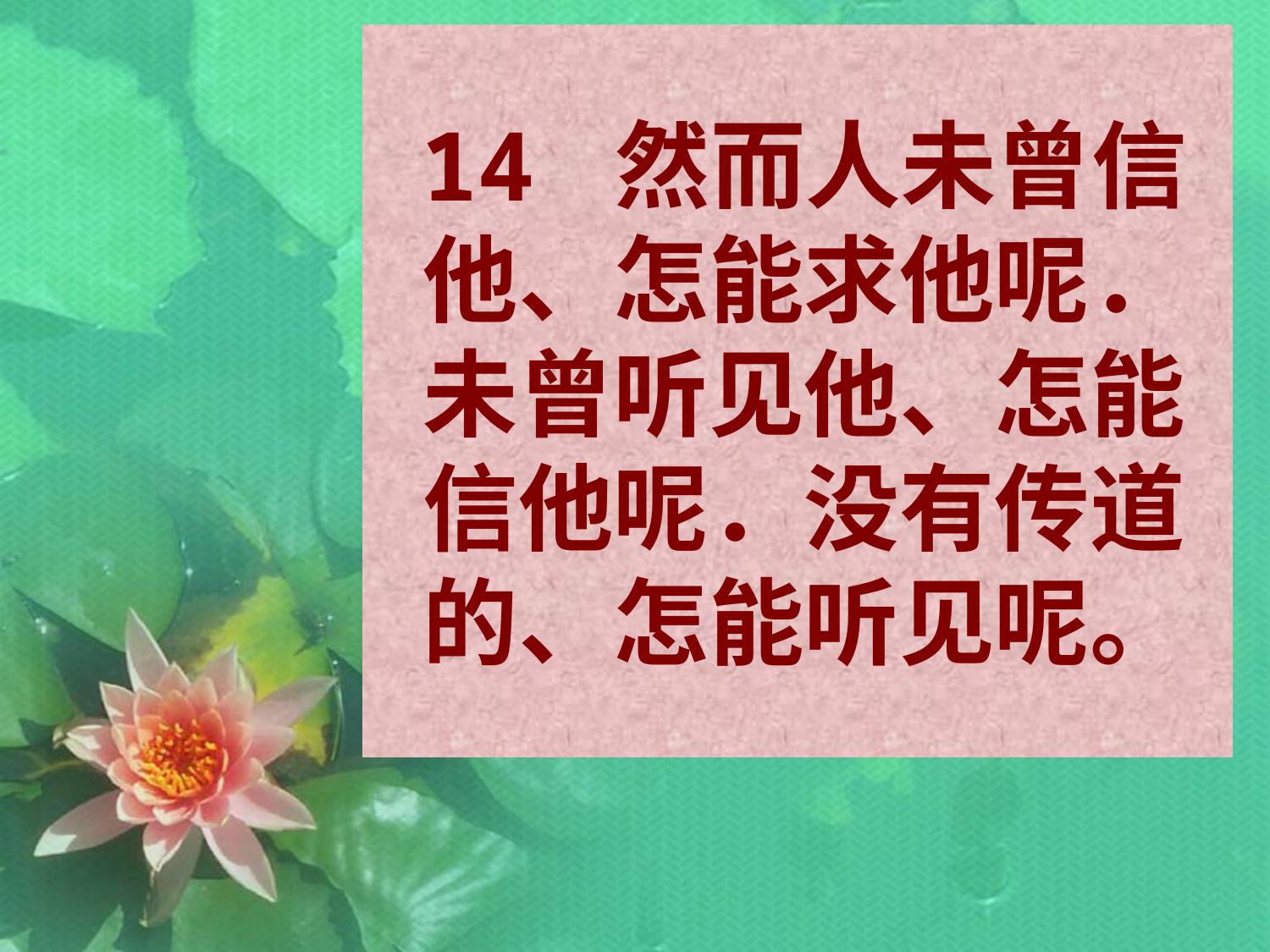

14 然而人未曾信他、怎能求他呢．未曾听见他、怎能信他呢．没有传道的、怎能听见呢。